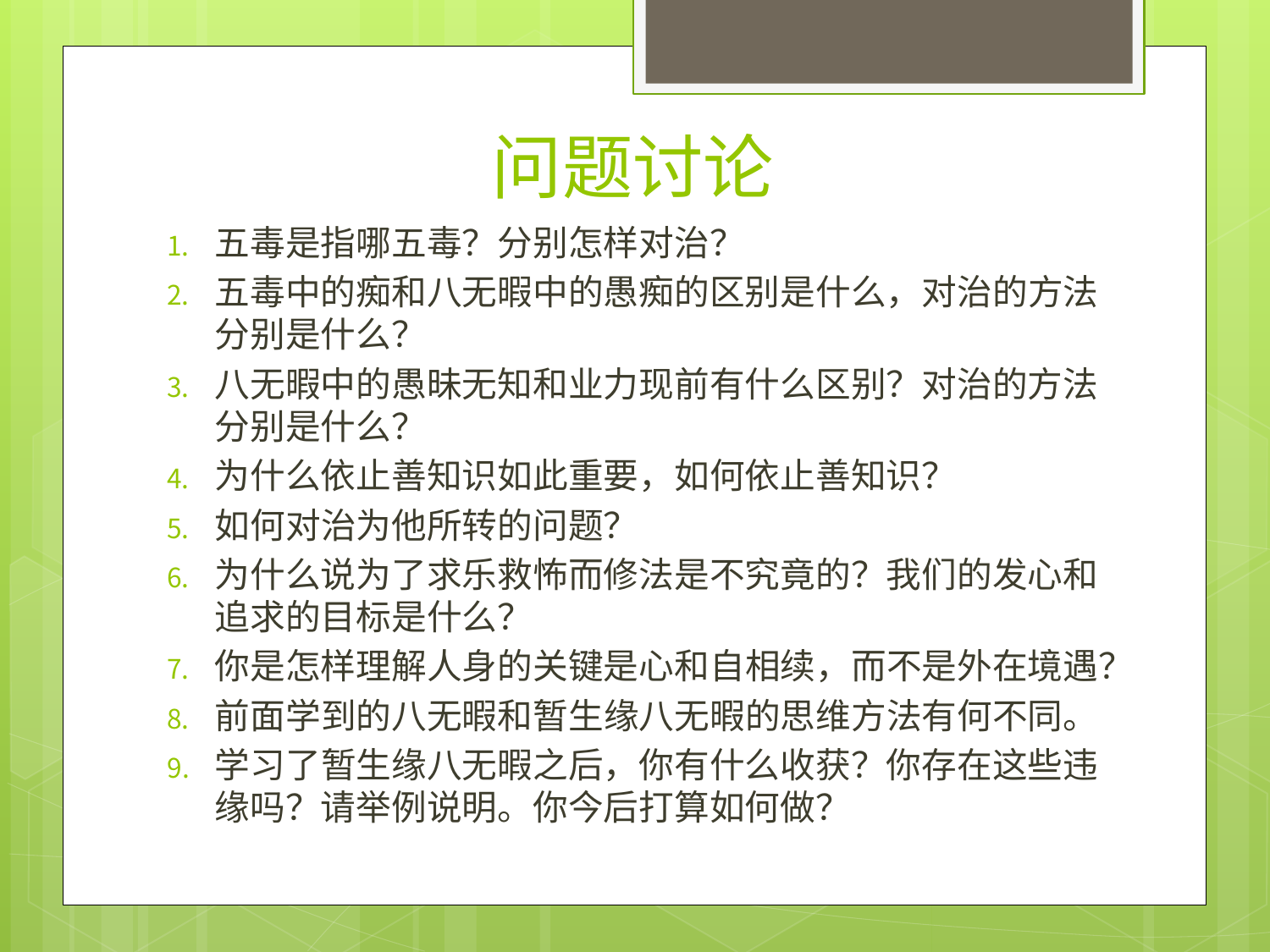

# 问题讨论
五毒是指哪五毒？分别怎样对治？
五毒中的痴和八无暇中的愚痴的区别是什么，对治的方法分别是什么？
八无暇中的愚昧无知和业力现前有什么区别？对治的方法分别是什么？
为什么依止善知识如此重要，如何依止善知识？
如何对治为他所转的问题？
为什么说为了求乐救怖而修法是不究竟的？我们的发心和追求的目标是什么？
你是怎样理解人身的关键是心和自相续，而不是外在境遇？
前面学到的八无暇和暂生缘八无暇的思维方法有何不同。
学习了暂生缘八无暇之后，你有什么收获？你存在这些违缘吗？请举例说明。你今后打算如何做？